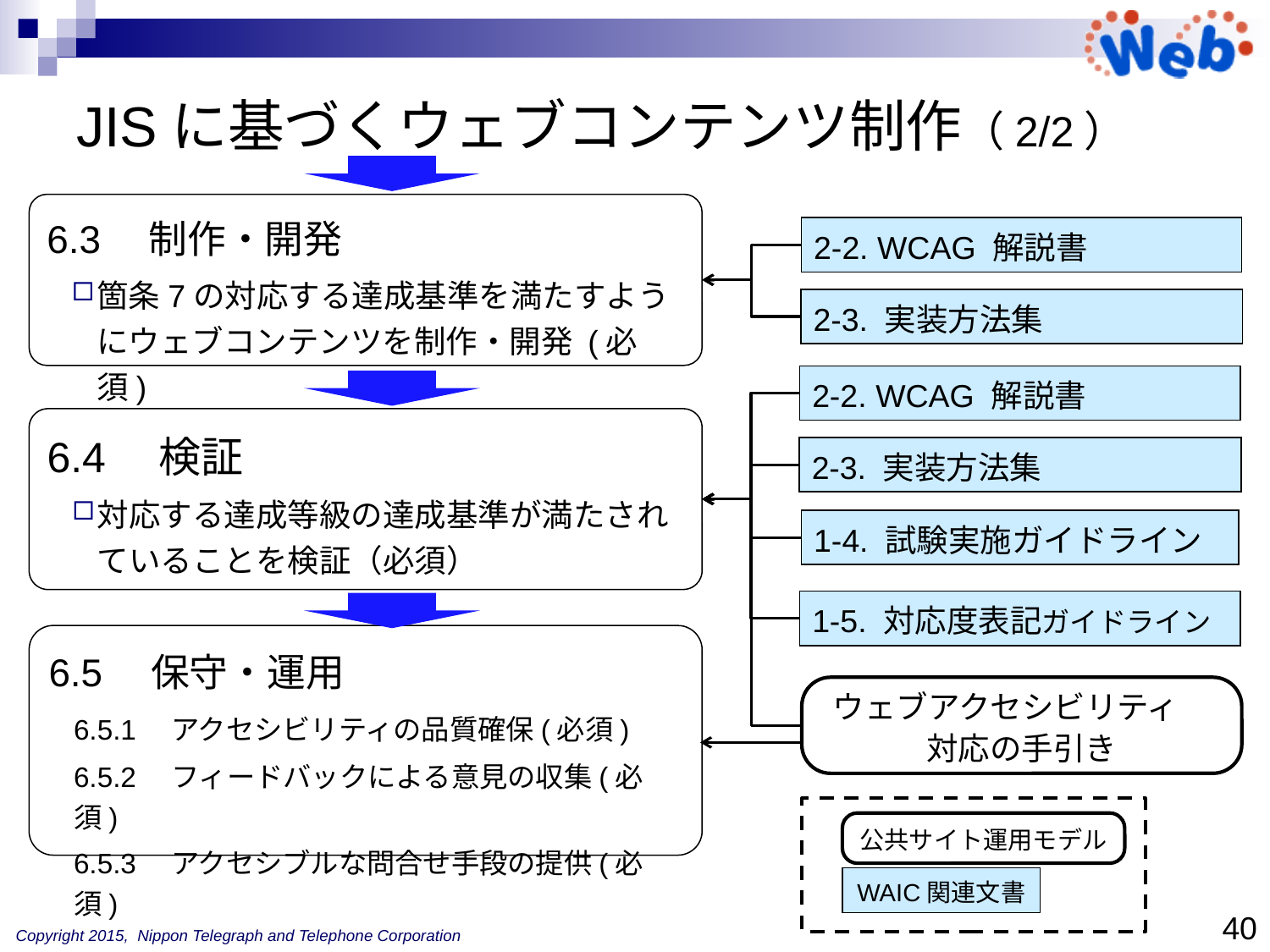

# JISに基づくウェブコンテンツ制作（2/2）

6.3　制作・開発
箇条7の対応する達成基準を満たすようにウェブコンテンツを制作・開発 (必須)

2-2. WCAG 解説書
2-3. 実装方法集
2-2. WCAG 解説書

6.4　検証
対応する達成等級の達成基準が満たされていることを検証（必須）
2-3. 実装方法集
1-4. 試験実施ガイドライン
1-5. 対応度表記ガイドライン

6.5　保守・運用
	6.5.1　アクセシビリティの品質確保(必須)
	6.5.2　フィードバックによる意見の収集(必須)
	6.5.3　アクセシブルな問合せ手段の提供(必須)

ウェブアクセシビリティ　対応の手引き

公共サイト運用モデル
WAIC関連文書
40